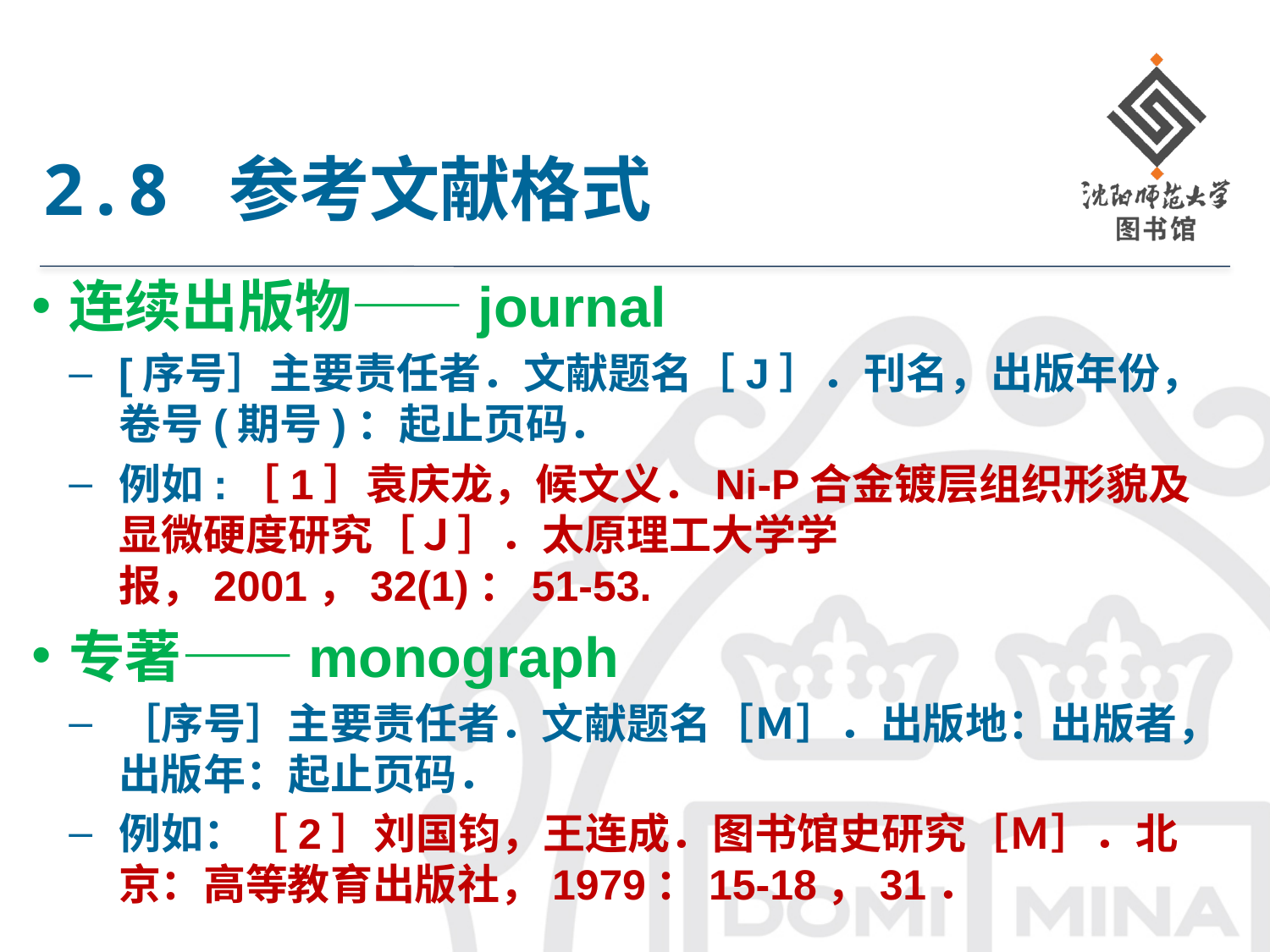

# 2.8 参考文献格式
连续出版物——journal
[序号］主要责任者．文献题名［J］．刊名，出版年份，卷号(期号)：起止页码．
例如:［1］袁庆龙，候文义．Ni-P合金镀层组织形貌及显微硬度研究［Ｊ］．太原理工大学学报，2001，32(1)：51-53.
专著——monograph
［序号］主要责任者．文献题名［Ｍ］．出版地：出版者，出版年：起止页码．
例如：［2］刘国钧，王连成．图书馆史研究［Ｍ］．北京：高等教育出版社，1979：15-18，31．